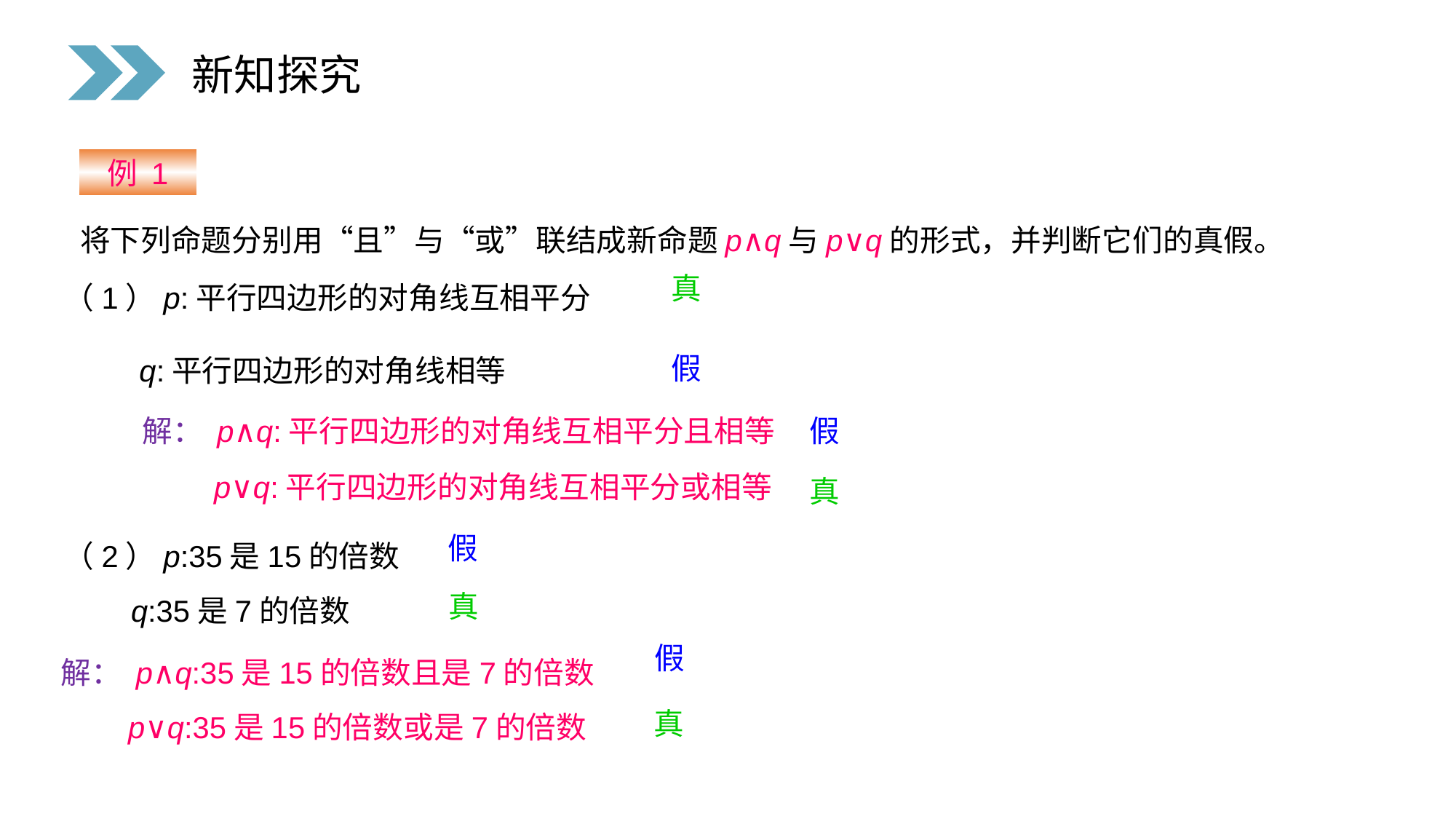

新知探究
例 1
将下列命题分别用“且”与“或”联结成新命题p∧q与p∨q的形式，并判断它们的真假。
真
（1）p:平行四边形的对角线互相平分

         q:平行四边形的对角线相等
假
解： p∧q:平行四边形的对角线互相平分且相等

假
p∨q:平行四边形的对角线互相平分或相等
真
（2）p:35是15的倍数
        q:35是7的倍数
假
真
解： p∧q:35是15的倍数且是7的倍数
        p∨q:35是15的倍数或是7的倍数
假
真